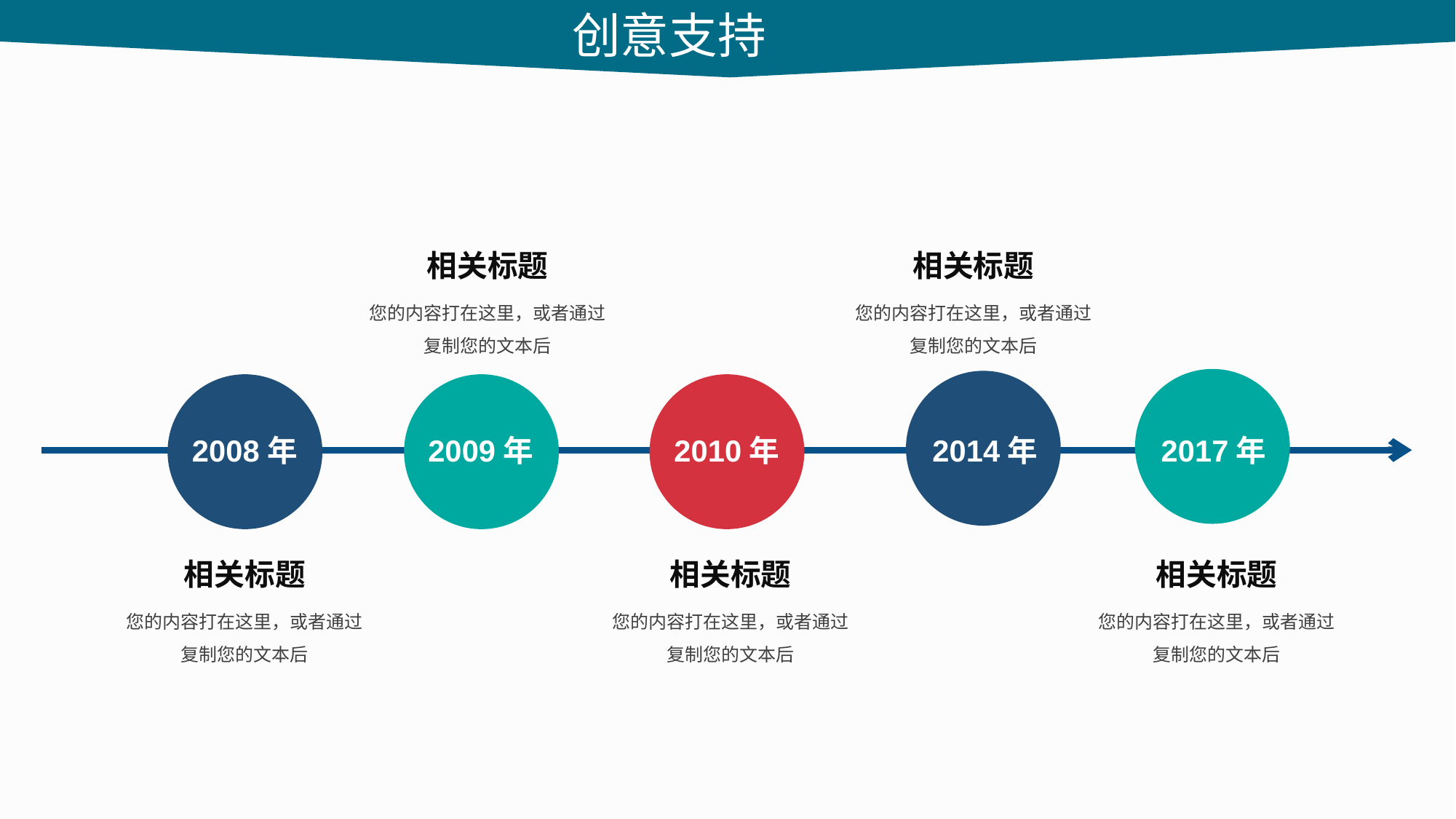

创意支持

相关标题
您的内容打在这里，或者通过复制您的文本后

2009年
相关标题
您的内容打在这里，或者通过复制您的文本后

2014年

2017年
相关标题
您的内容打在这里，或者通过复制您的文本后

2010年
相关标题
您的内容打在这里，或者通过复制您的文本后

2008年
相关标题
您的内容打在这里，或者通过复制您的文本后